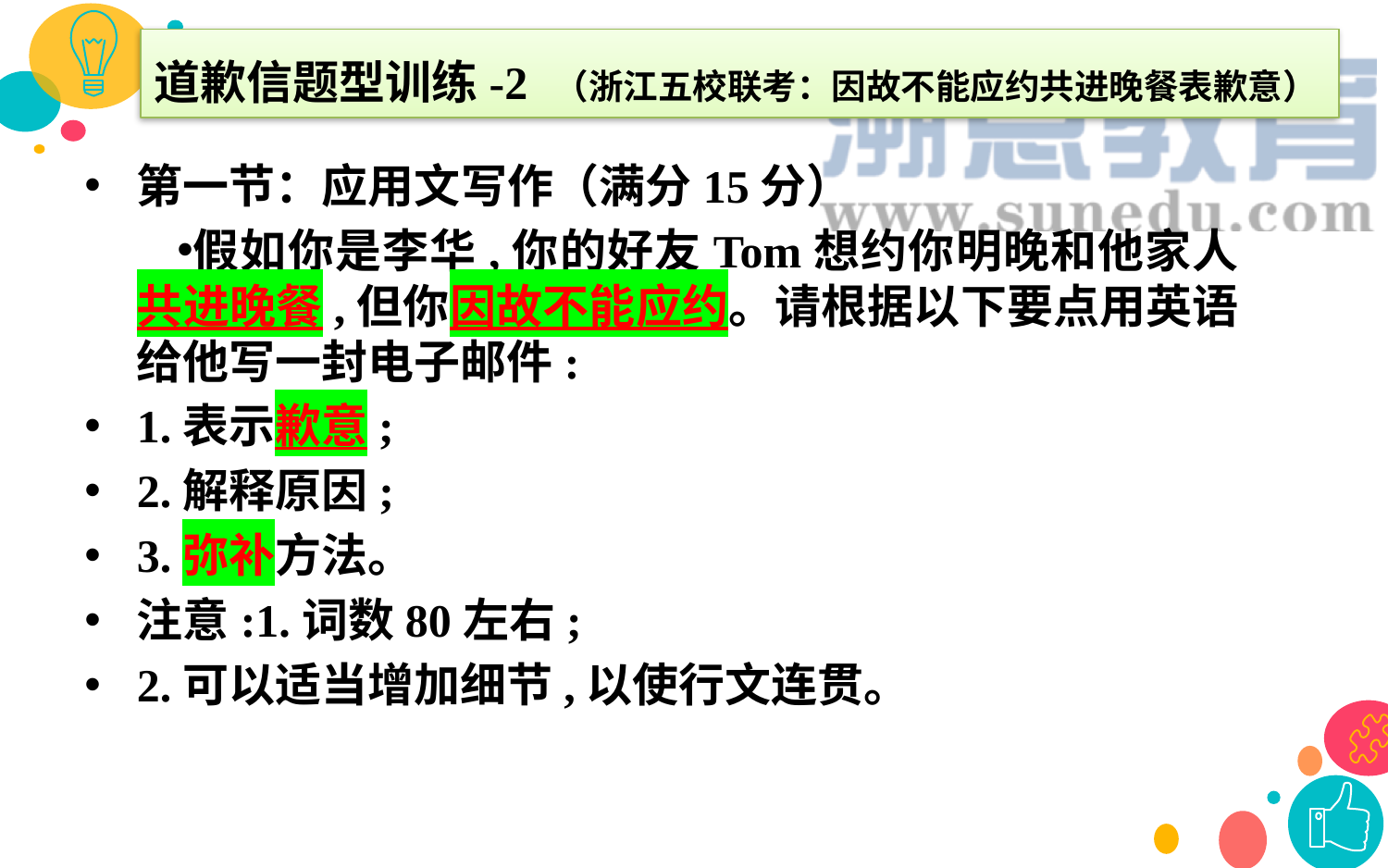

道歉信题型训练-2 （浙江五校联考：因故不能应约共进晚餐表歉意）
第一节：应用文写作（满分15分）
假如你是李华,你的好友Tom想约你明晚和他家人共进晚餐,但你因故不能应约。请根据以下要点用英语给他写一封电子邮件:
1.表示歉意;
2.解释原因;
3.弥补方法。
注意:1.词数80左右;
2.可以适当增加细节,以使行文连贯。